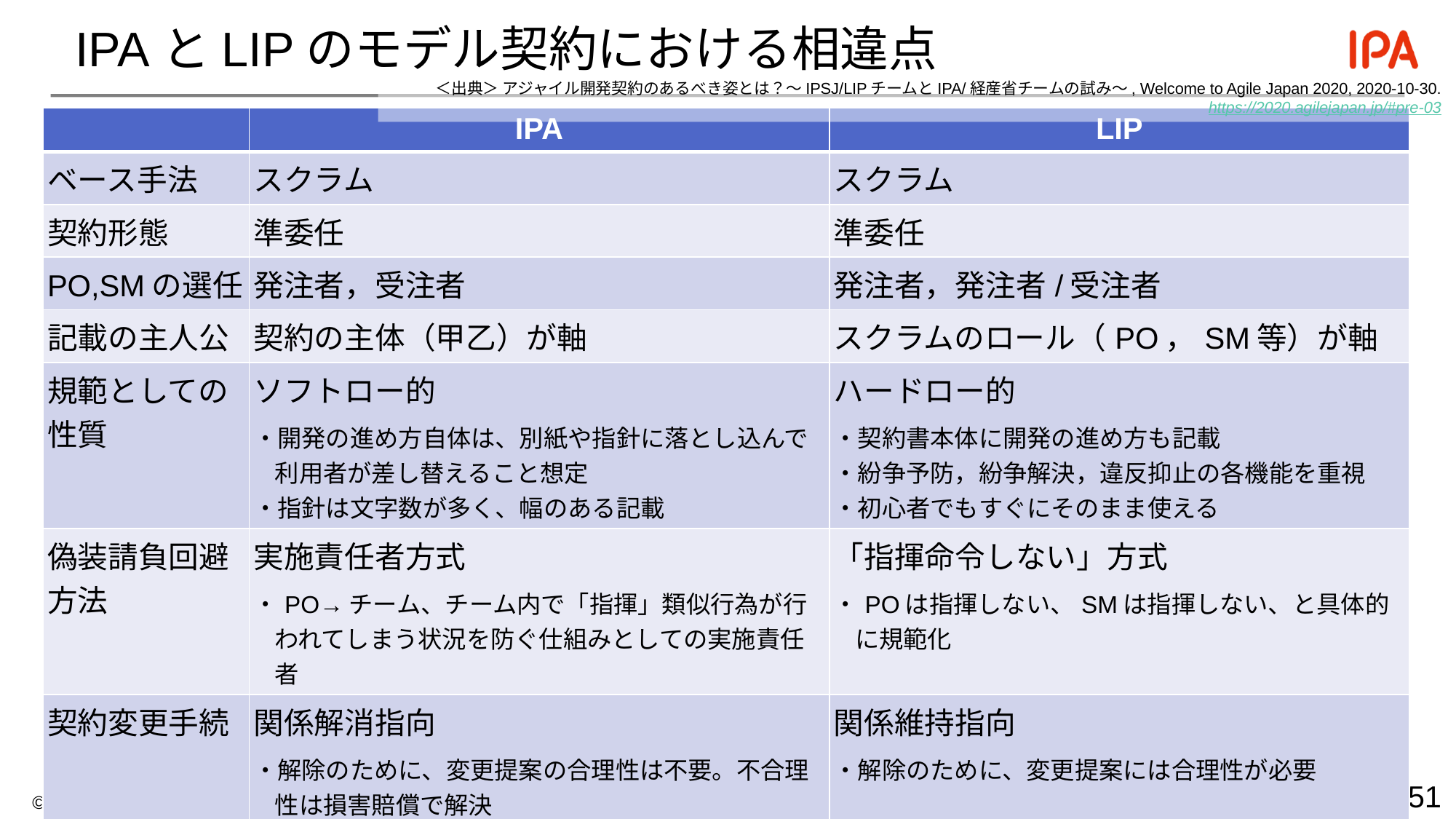

# IPAとLIPのモデル契約における相違点
＜出典＞ アジャイル開発契約のあるべき姿とは？～IPSJ/LIPチームとIPA/経産省チームの試み～, Welcome to Agile Japan 2020, 2020-10-30.
https://2020.agilejapan.jp/#pre-03
|  | IPA | LIP |
| --- | --- | --- |
| ベース手法 | スクラム | スクラム |
| 契約形態 | 準委任 | 準委任 |
| PO,SMの選任 | 発注者，受注者 | 発注者，発注者/受注者 |
| 記載の主人公 | 契約の主体（甲乙）が軸 | スクラムのロール（PO，SM等）が軸 |
| 規範としての性質 | ソフトロー的 ・開発の進め方自体は、別紙や指針に落とし込んで利用者が差し替えること想定 ・指針は文字数が多く、幅のある記載 | ハードロー的 ・契約書本体に開発の進め方も記載 ・紛争予防，紛争解決，違反抑止の各機能を重視 ・初心者でもすぐにそのまま使える |
| 偽装請負回避方法 | 実施責任者方式 ・PO→チーム、チーム内で「指揮」類似行為が行われてしまう状況を防ぐ仕組みとしての実施責任者 | 「指揮命令しない」方式 ・POは指揮しない、SMは指揮しない、と具体的に規範化 |
| 契約変更手続 | 関係解消指向 ・解除のために、変更提案の合理性は不要。不合理性は損害賠償で解決 | 関係維持指向 ・解除のために、変更提案には合理性が必要 |
| 知的財産の扱い | 受注者から発注者に移転 別案（発注者に留保，共有）併記 | 受注者から発注者に移転 |
©2020-2023 IPA, Japan
EdgeTech+ 2022